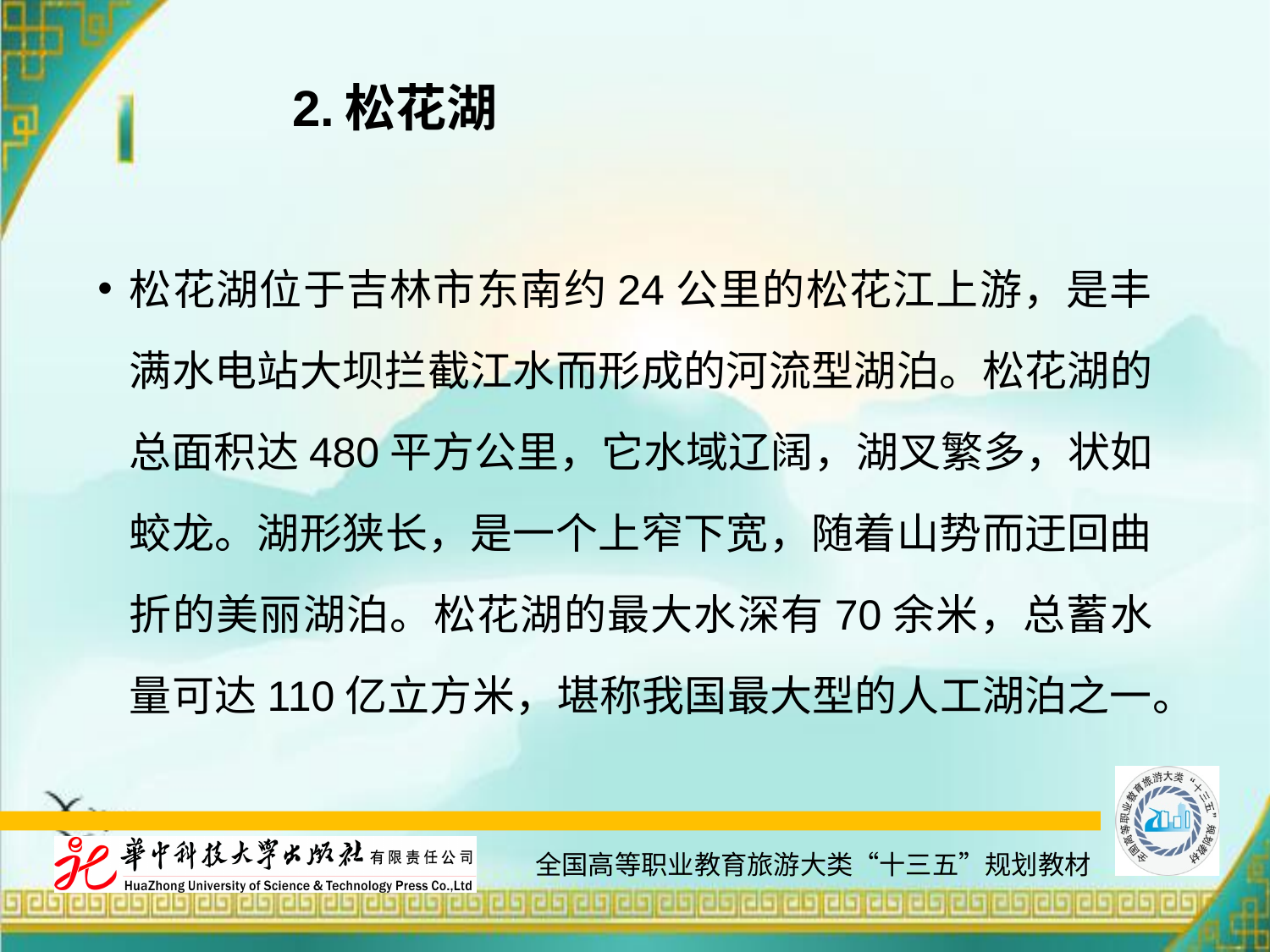

# 2.松花湖
松花湖位于吉林市东南约24公里的松花江上游，是丰满水电站大坝拦截江水而形成的河流型湖泊。松花湖的总面积达480平方公里，它水域辽阔，湖叉繁多，状如蛟龙。湖形狭长，是一个上窄下宽，随着山势而迂回曲折的美丽湖泊。松花湖的最大水深有70余米，总蓄水量可达110亿立方米，堪称我国最大型的人工湖泊之一。